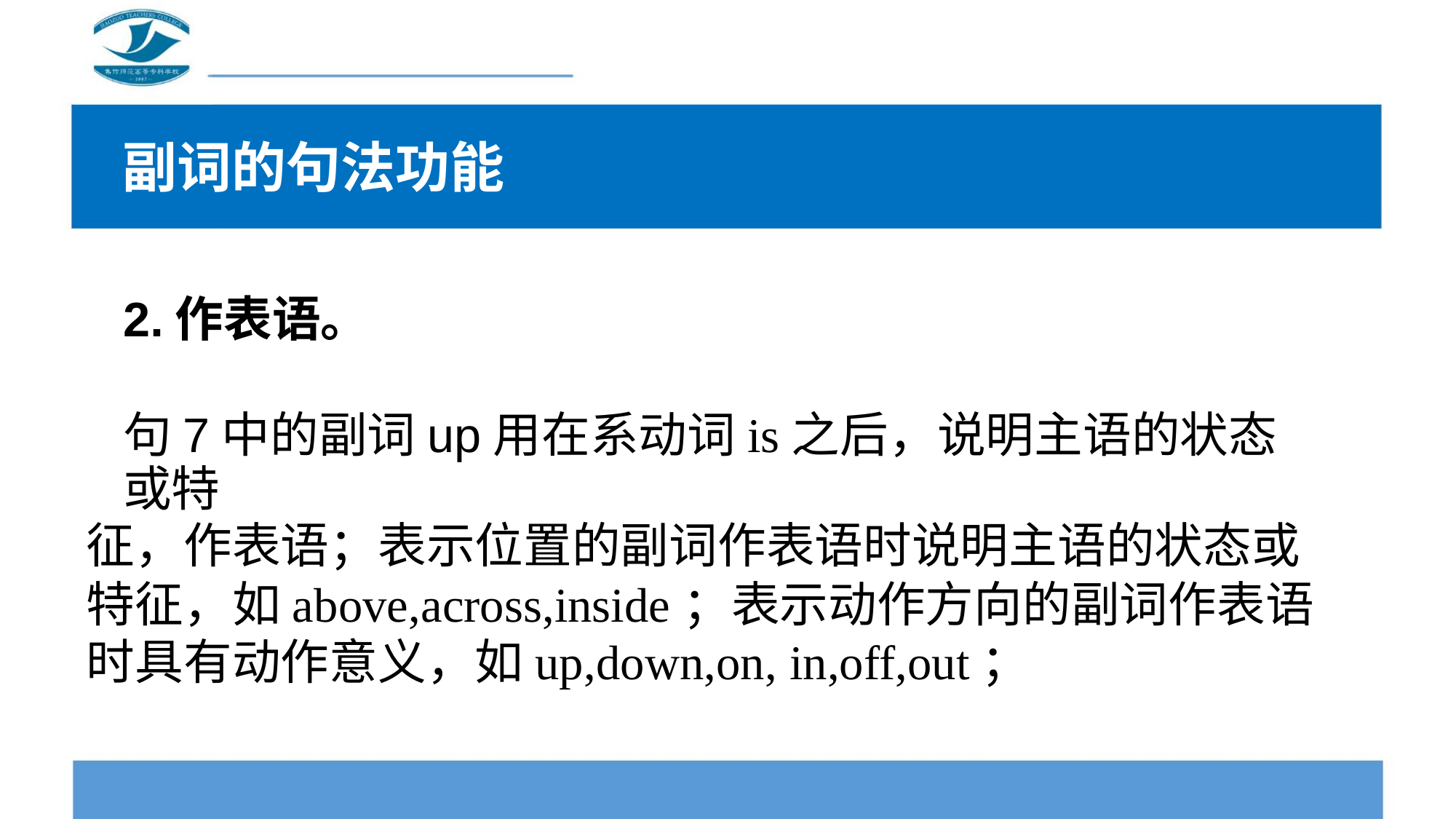

副词的句法功能
2.作表语。
句7中的副词up用在系动词is之后，说明主语的状态或特
征，作表语；表示位置的副词作表语时说明主语的状态或
特征，如above,across,inside；表示动作方向的副词作表语
时具有动作意义，如up,down,on, in,off,out；